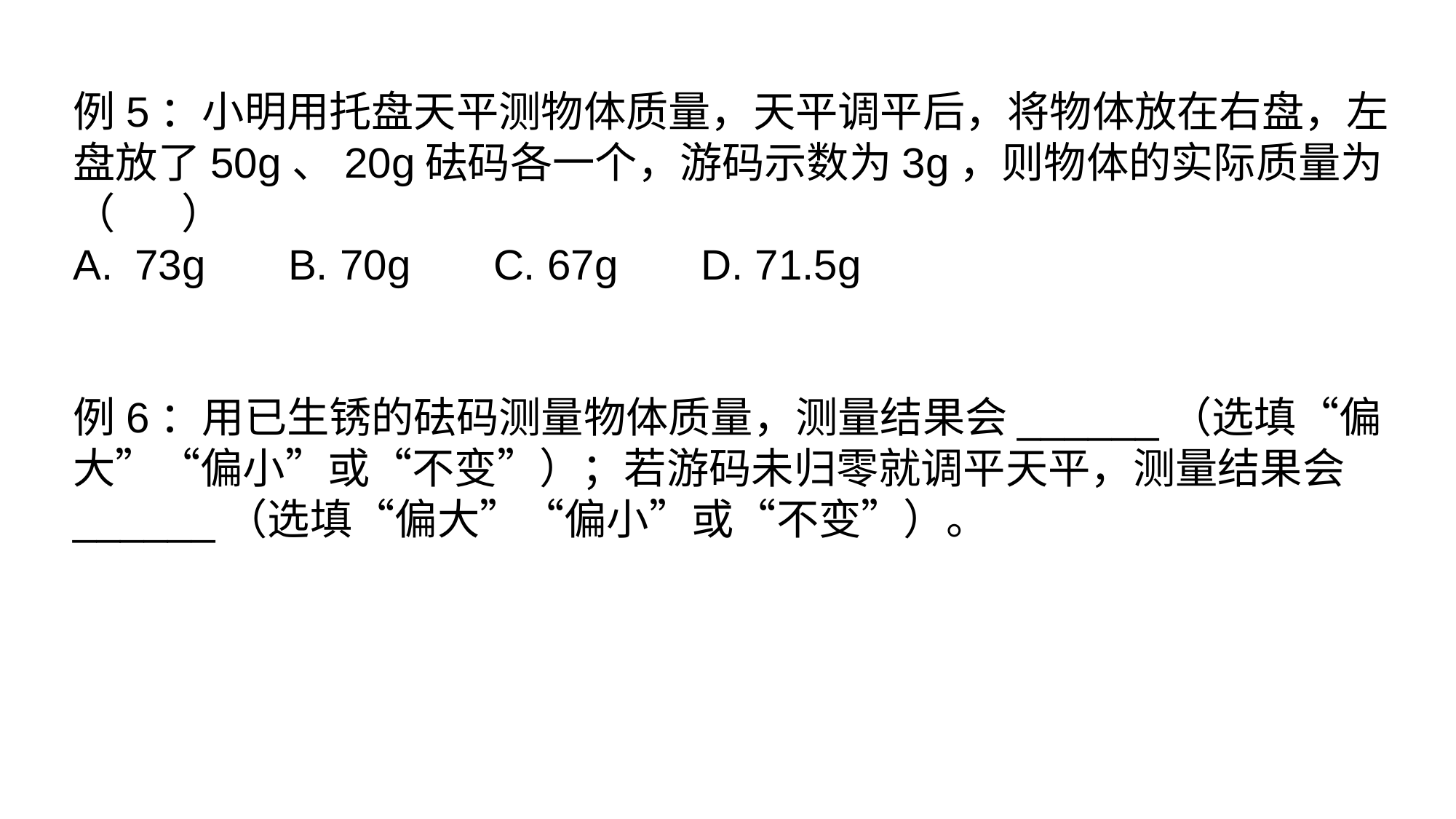

例5：小明用托盘天平测物体质量，天平调平后，将物体放在右盘，左盘放了50g、20g砝码各一个，游码示数为3g，则物体的实际质量为（       ）
73g       B. 70g       C. 67g       D. 71.5g

例6：用已生锈的砝码测量物体质量，测量结果会______（选填“偏大”“偏小”或“不变”）；若游码未归零就调平天平，测量结果会______（选填“偏大”“偏小”或“不变”）。